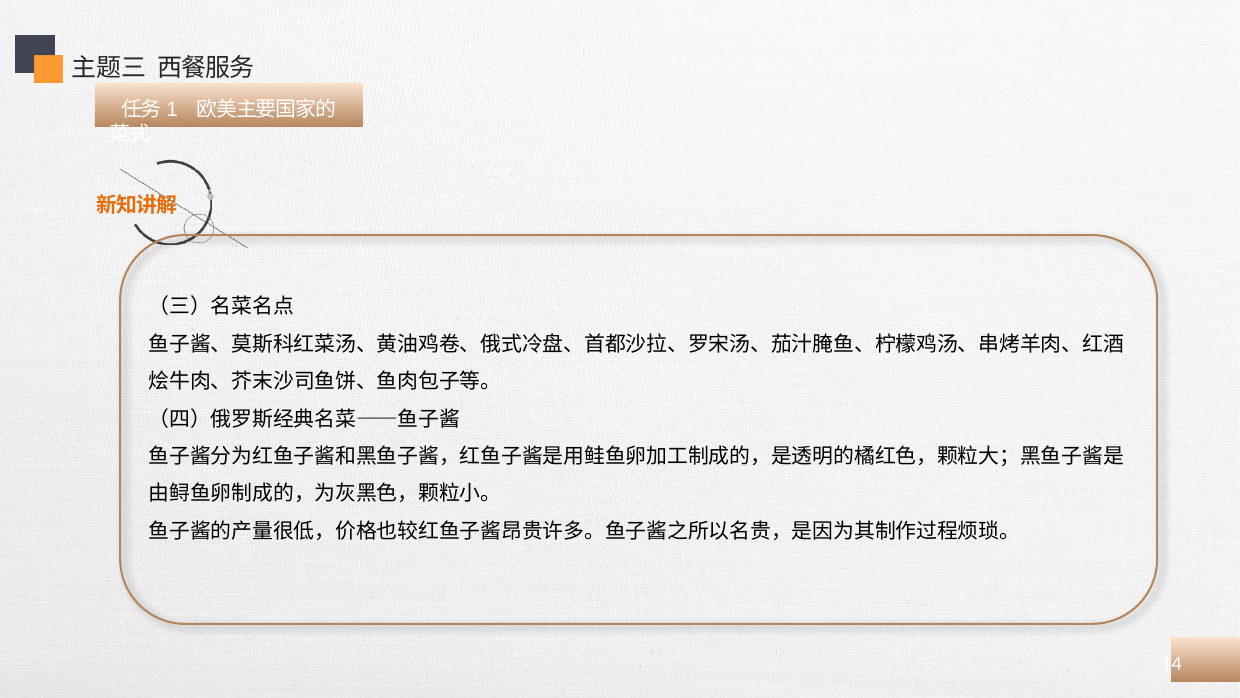

主题三  西餐服务

 任务1   欧美主要国家的菜式

（三）名菜名点
鱼子酱、莫斯科红菜汤、黄油鸡卷、俄式冷盘、首都沙拉、罗宋汤、茄汁腌鱼、柠檬鸡汤、串烤羊肉、红酒烩牛肉、芥末沙司鱼饼、鱼肉包子等。
（四）俄罗斯经典名菜——鱼子酱
鱼子酱分为红鱼子酱和黑鱼子酱，红鱼子酱是用鲑鱼卵加工制成的，是透明的橘红色，颗粒大；黑鱼子酱是由鲟鱼卵制成的，为灰黑色，颗粒小。
鱼子酱的产量很低，价格也较红鱼子酱昂贵许多。鱼子酱之所以名贵，是因为其制作过程烦琐。